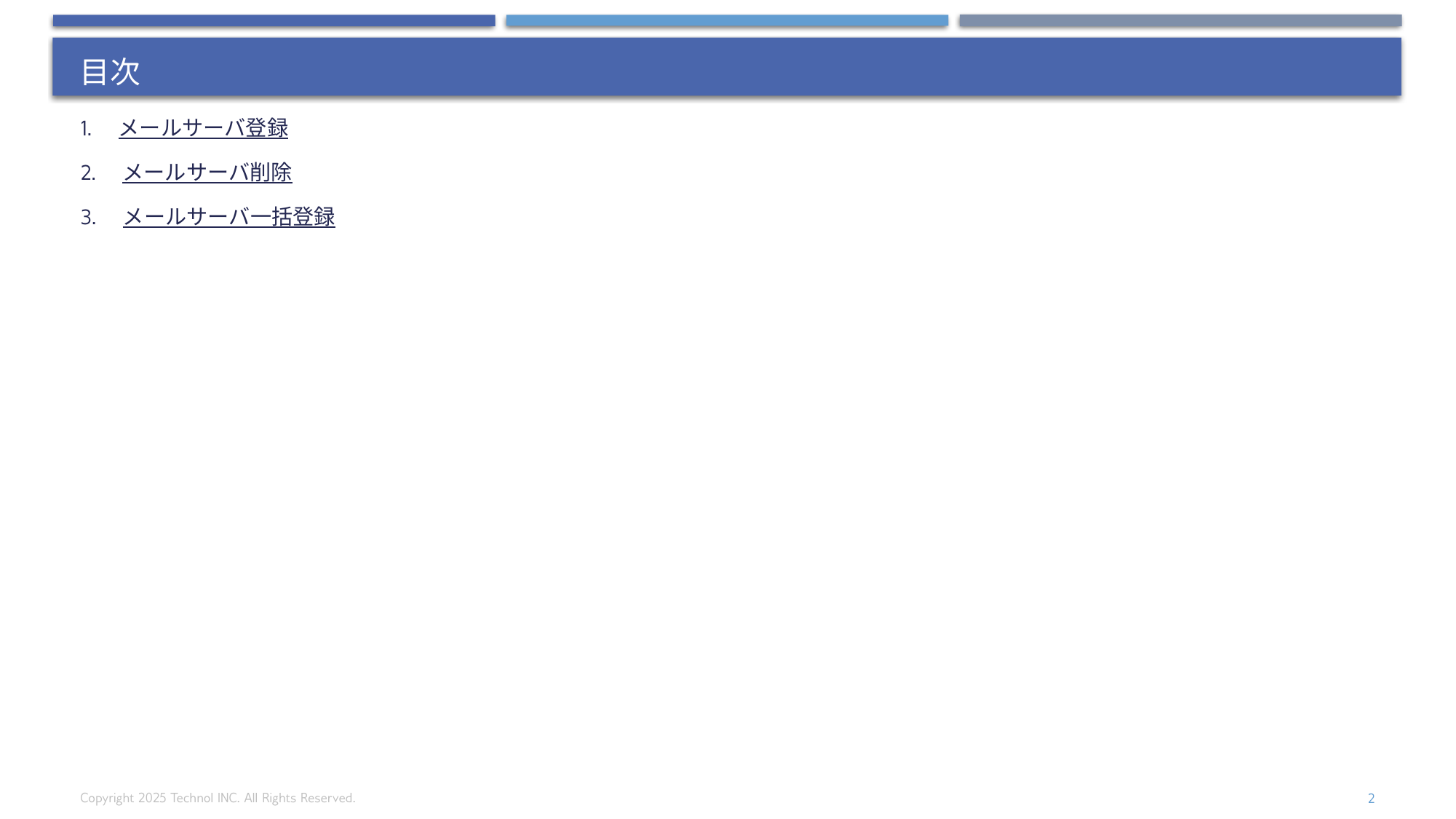

# 目次
1.　メールサーバ登録
2.　メールサーバ削除
3.　メールサーバ一括登録
Copyright 2025 Technol INC. All Rights Reserved.
2